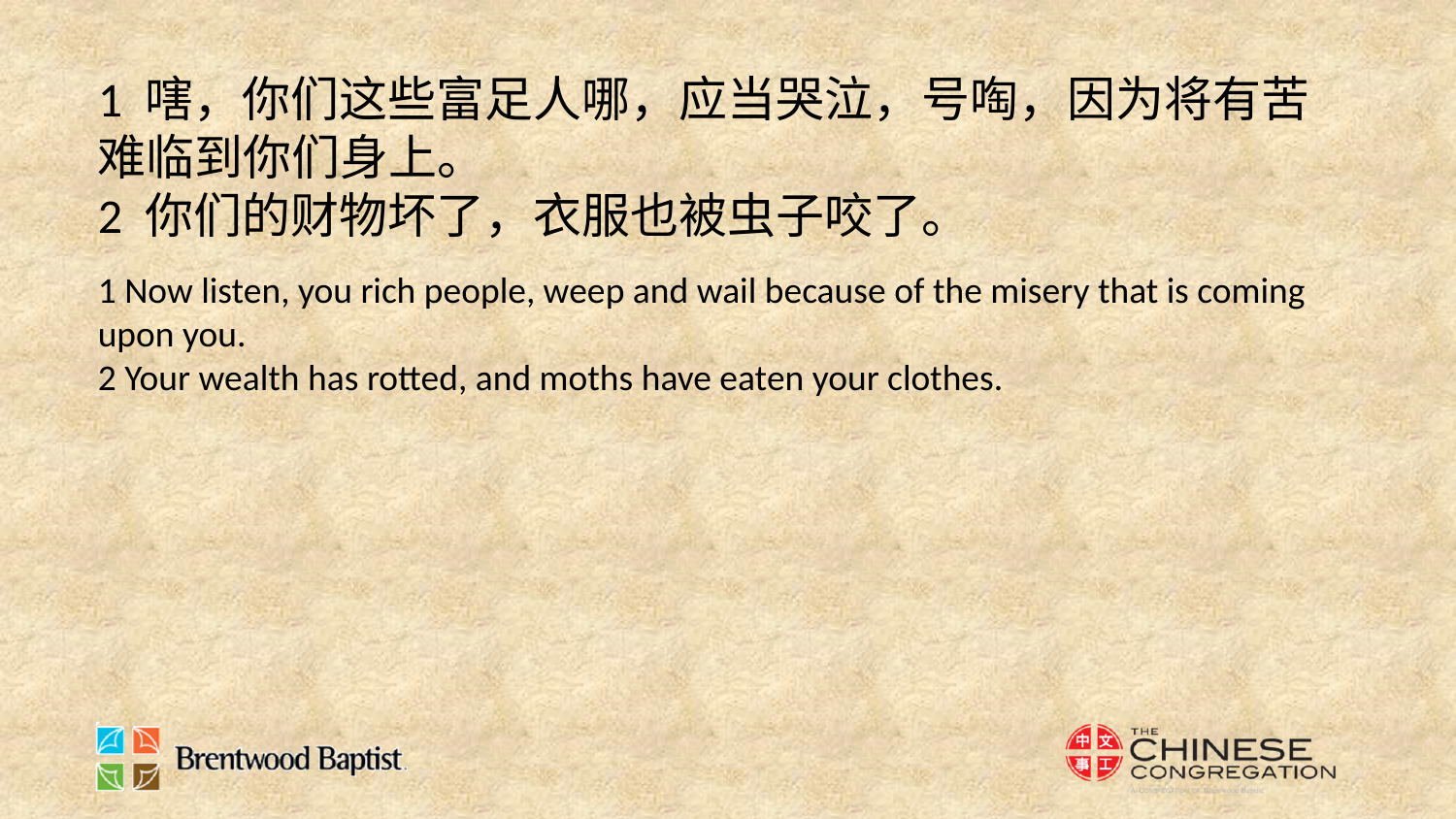

1 嗐，你们这些富足人哪，应当哭泣，号啕，因为将有苦难临到你们身上。
2 你们的财物坏了，衣服也被虫子咬了。

1 Now listen, you rich people, weep and wail because of the misery that is coming upon you.
2 Your wealth has rotted, and moths have eaten your clothes.